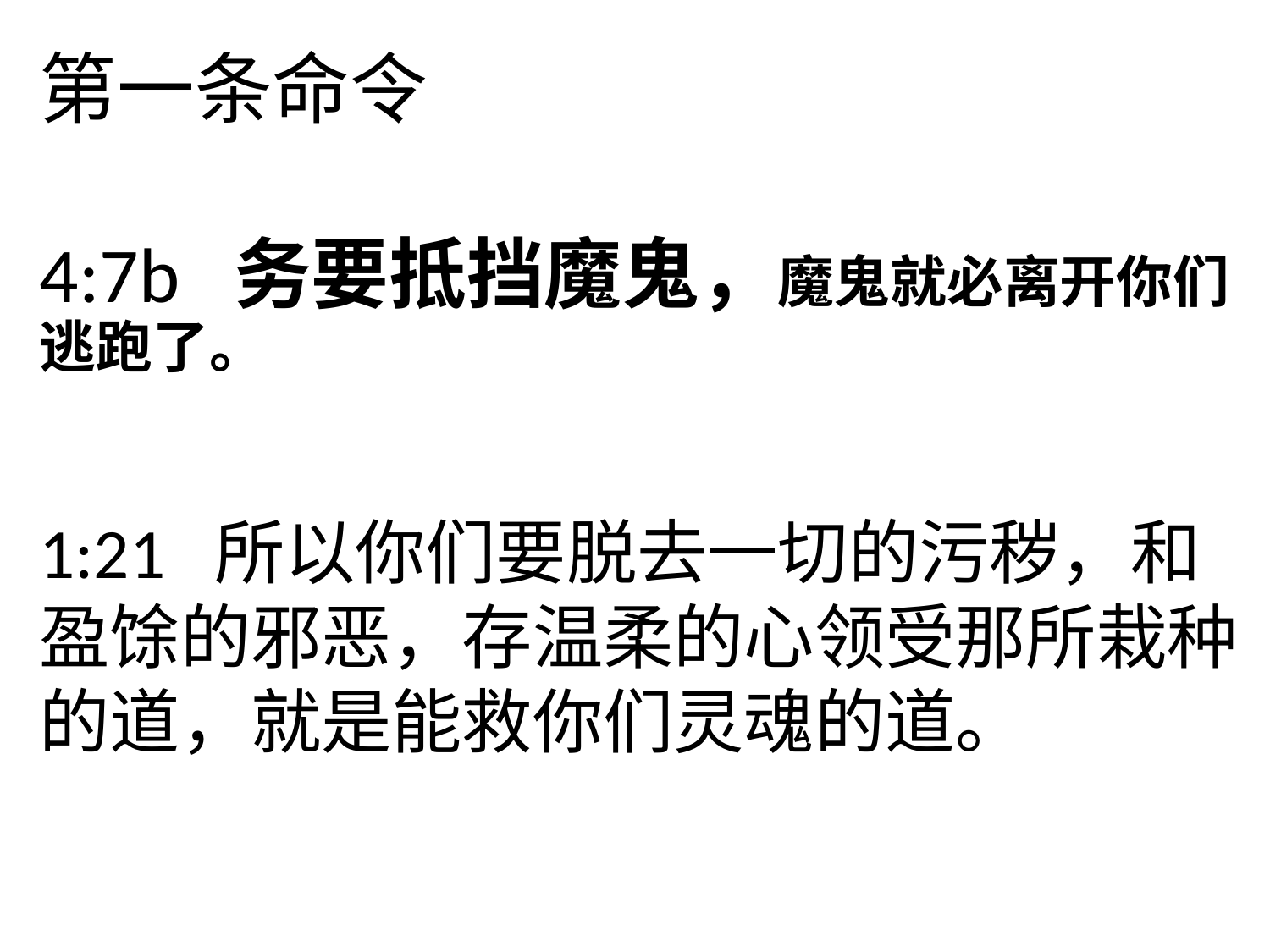

# 第一条命令
4:7b  务要抵挡魔鬼，魔鬼就必离开你们逃跑了。
1:21  所以你们要脱去一切的污秽，和盈馀的邪恶，存温柔的心领受那所栽种的道，就是能救你们灵魂的道。